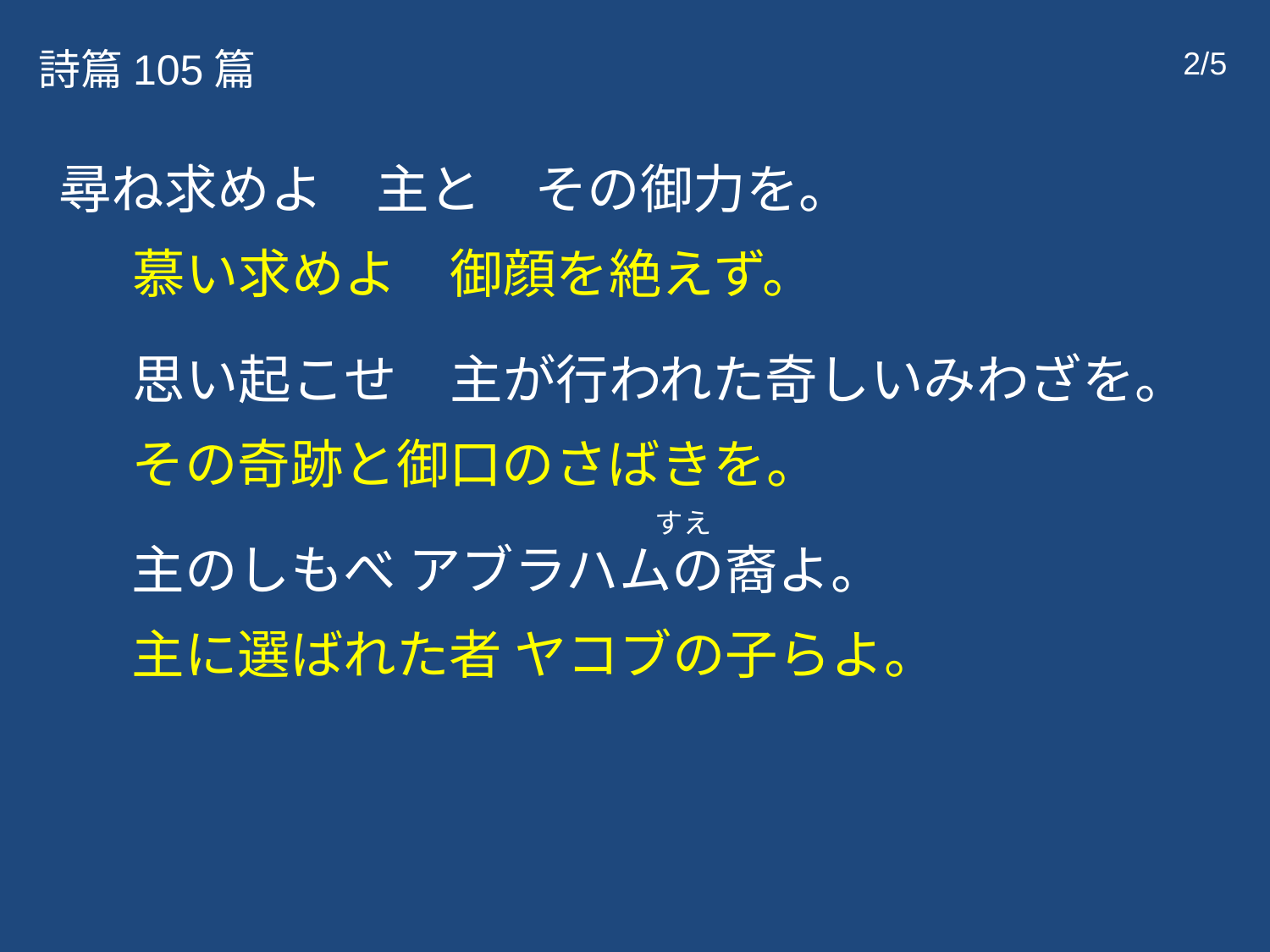

詩篇105篇
2/5
尋ね求めよ　主と　その御力を。
慕い求めよ　御顔を絶えず。
思い起こせ　主が行われた奇しいみわざを。
その奇跡と御口のさばきを。
主のしもべ アブラハムの裔よ。
主に選ばれた者 ヤコブの子らよ。
すえ